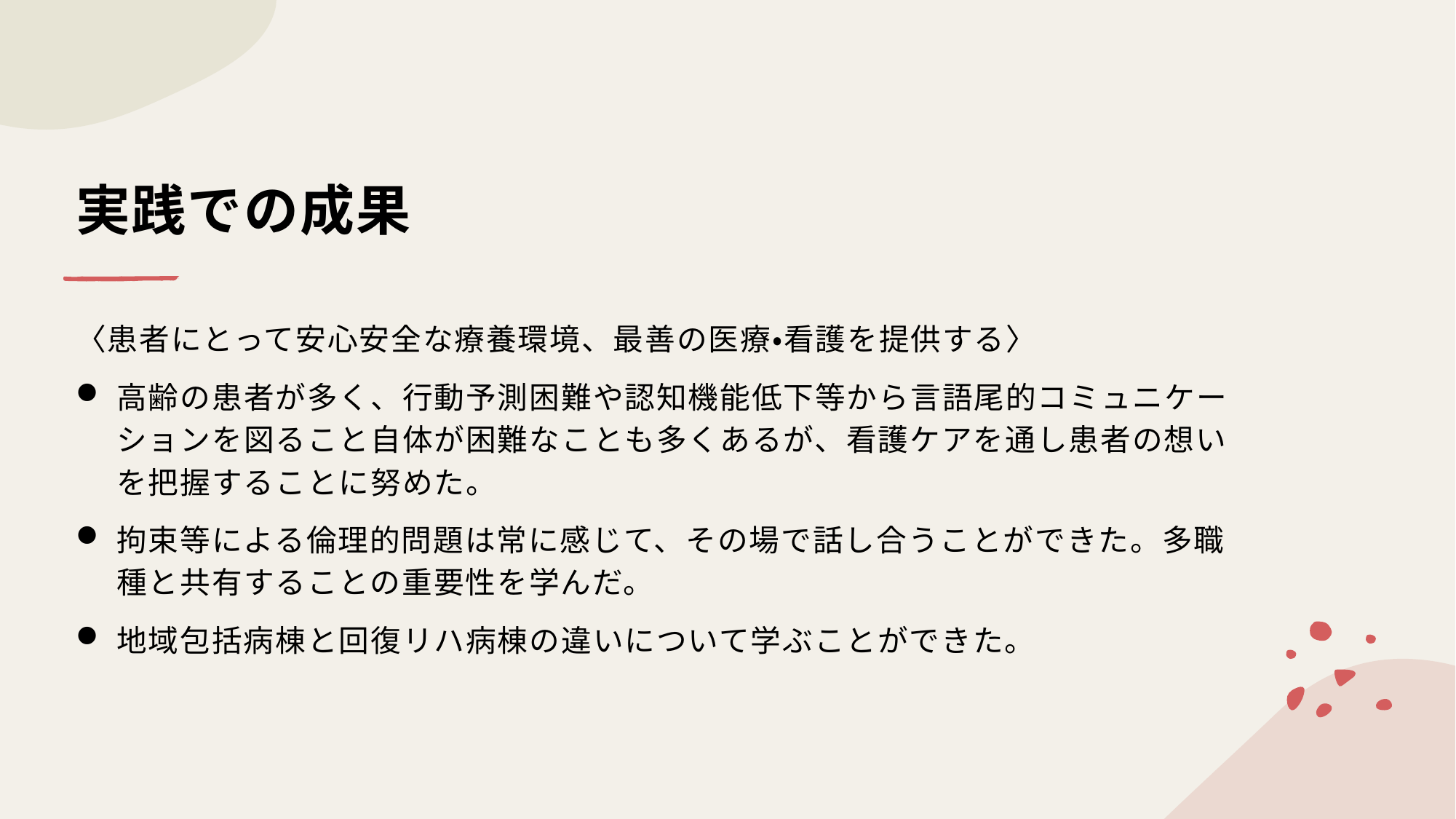

# 実践での成果
〈患者にとって安心安全な療養環境、最善の医療・看護を提供する〉
高齢の患者が多く、行動予測困難や認知機能低下等から言語尾的コミュニケーションを図ること自体が困難なことも多くあるが、看護ケアを通し患者の想いを把握することに努めた。
拘束等による倫理的問題は常に感じて、その場で話し合うことができた。多職種と共有することの重要性を学んだ。
地域包括病棟と回復リハ病棟の違いについて学ぶことができた。